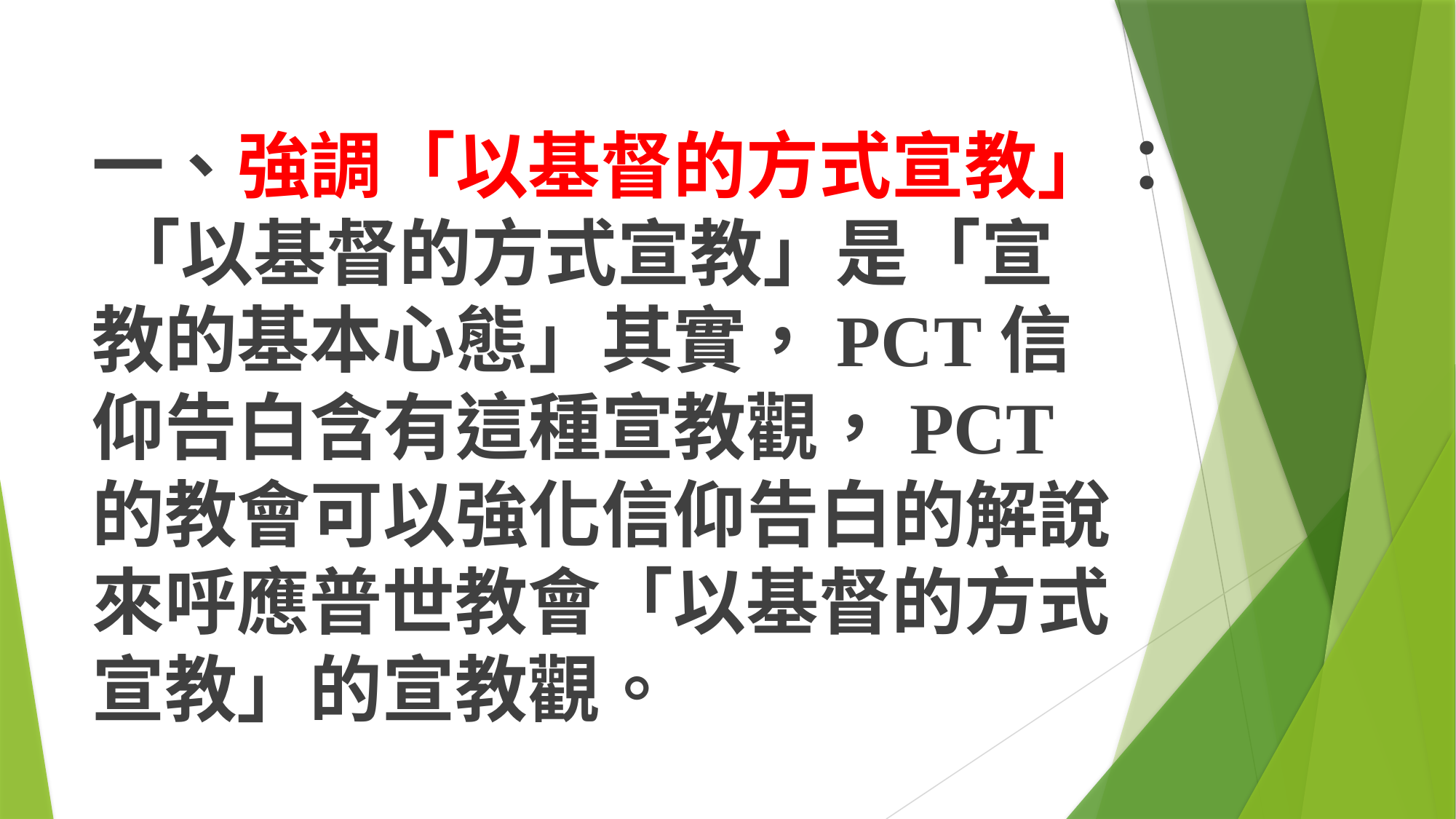

#
一、強調「以基督的方式宣教」： 「以基督的方式宣教」是「宣教的基本心態」其實，PCT信仰告白含有這種宣教觀，PCT的教會可以強化信仰告白的解說來呼應普世教會「以基督的方式宣教」的宣教觀。